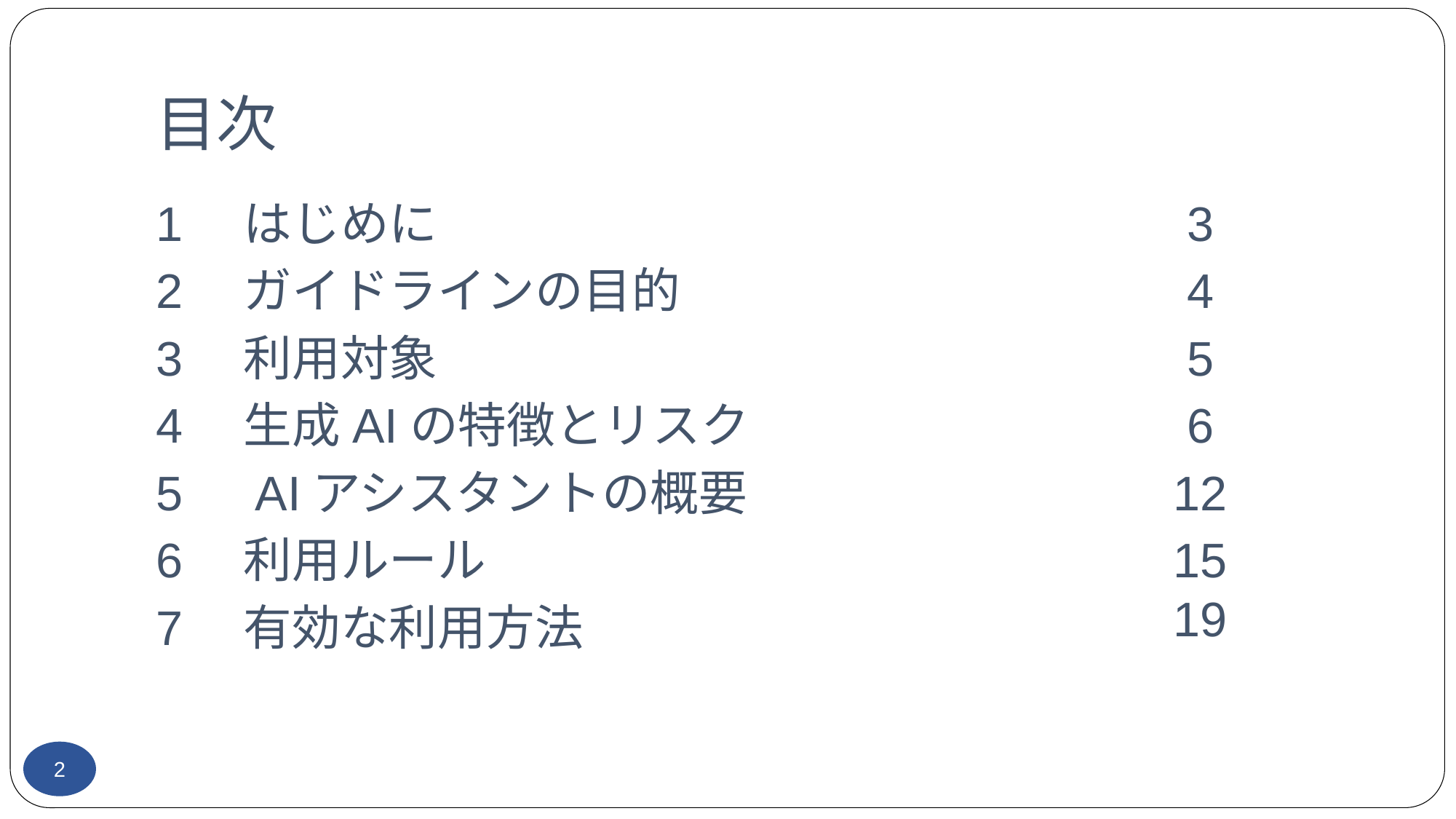

# 目次
1　はじめに
2　ガイドラインの目的
3　利用対象
4　生成AIの特徴とリスク
5　AIアシスタントの概要
6　利用ルール
7　有効な利用方法

 3
 4
 5
 6
12
15
19
2